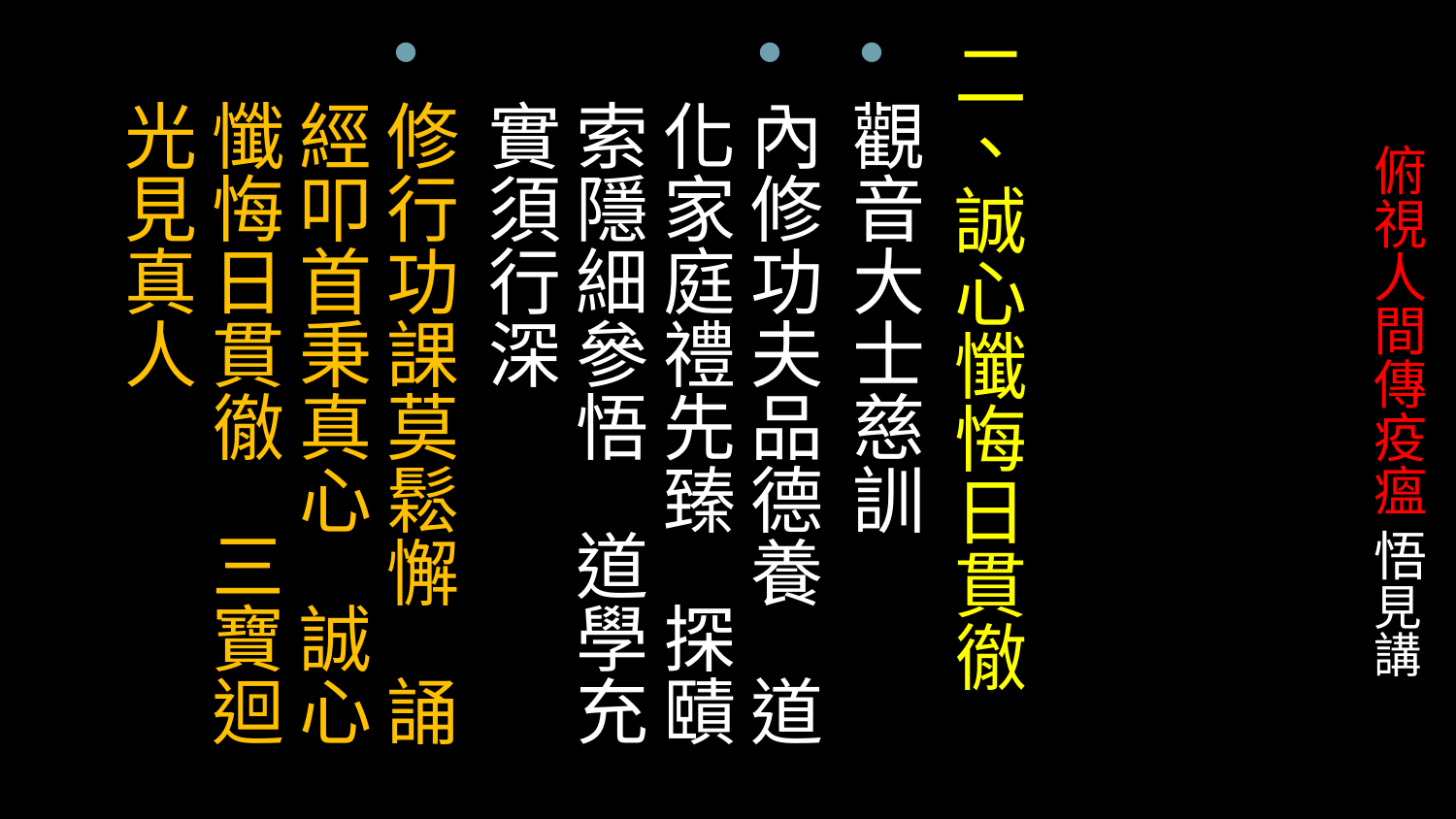

二、誠心懺悔日貫徹
觀音大士慈訓
內修功夫品德養    道化家庭禮先臻    探賾索隱細參悟    道學充實須行深
修行功課莫鬆懈    誦經叩首秉真心    誠心懺悔日貫徹    三寶迴光見真人

# 俯視人間傳疫瘟 悟見講